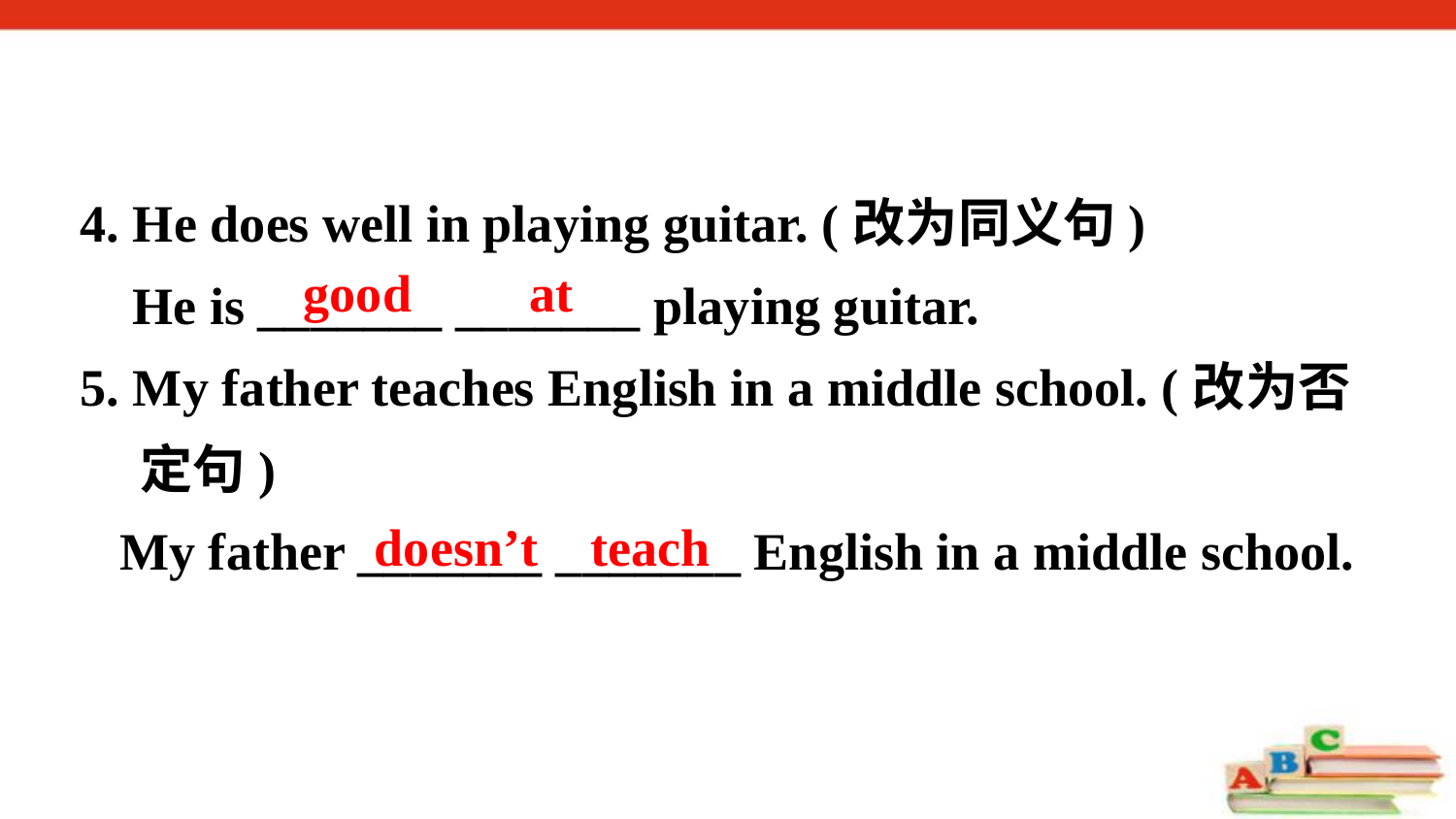

4. He does well in playing guitar. (改为同义句)
    He is _______ _______ playing guitar.
5. My father teaches English in a middle school. (改为否
    定句)
   My father _______ _______ English in a middle school.
good         at
doesn’t    teach